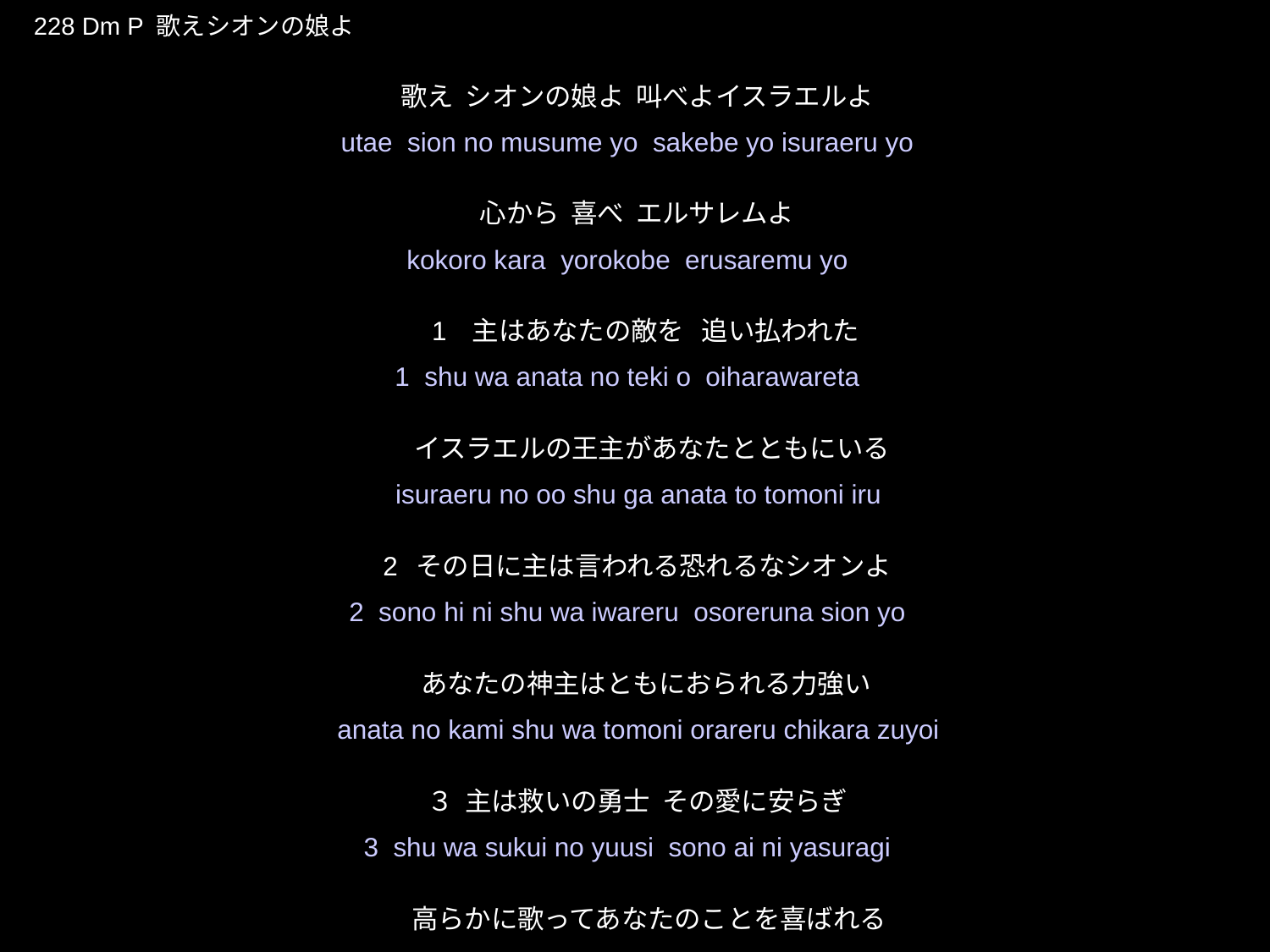

うたえしおんのむすめよ
★P
228 Dm P 歌えシオンの娘よ
歌え  シオンの娘よ  叫べよイスラエルよ
心から  喜べ  エルサレムよ
 1  主はあなたの敵を   追い払われた
     イスラエルの王主があなたとともにいる
2 その日に主は言われる恐れるなシオンよ
   あなたの神主はともにおられる力強い
３  主は救いの勇士  その愛に安らぎ
    高らかに歌ってあなたのことを喜ばれる
★３
utae  sion no musume yo  sakebe yo isuraeru yo
kokoro kara  yorokobe  erusaremu yo
1  shu wa anata no teki o  oiharawareta
   isuraeru no oo shu ga anata to tomoni iru
2  sono hi ni shu wa iwareru  osoreruna sion yo
   anata no kami shu wa tomoni orareru chikara zuyoi
3  shu wa sukui no yuusi  sono ai ni yasuragi
   takaraka ni utatte anata no koto o yorokobareru